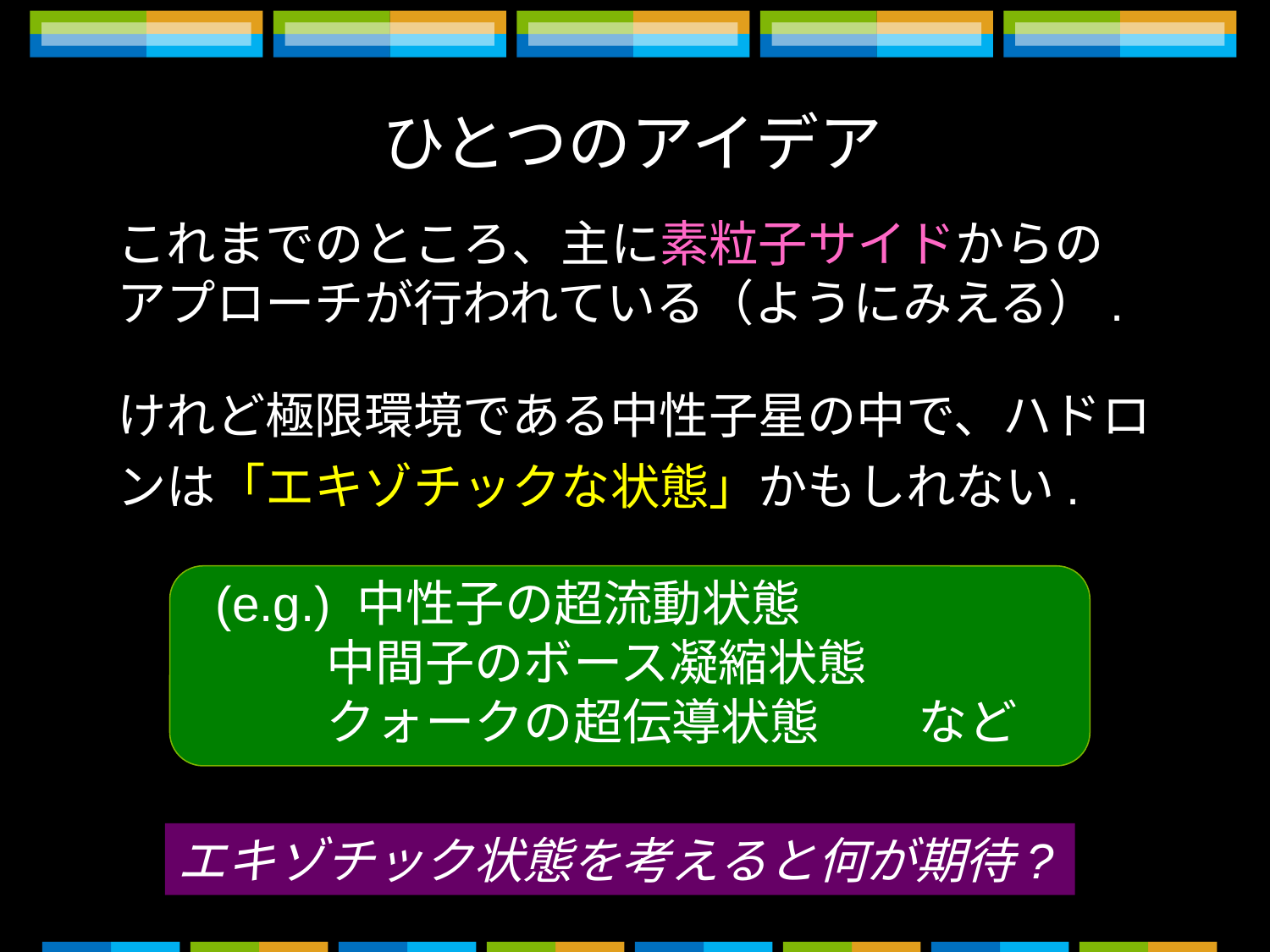

ひとつのアイデア
これまでのところ、主に素粒子サイドからの
アプローチが行われている（ようにみえる）.

けれど極限環境である中性子星の中で、ハドロンは「エキゾチックな状態」かもしれない.

(e.g.) 中性子の超流動状態
         中間子のボース凝縮状態
         クォークの超伝導状態　　など
エキゾチック状態を考えると何が期待?